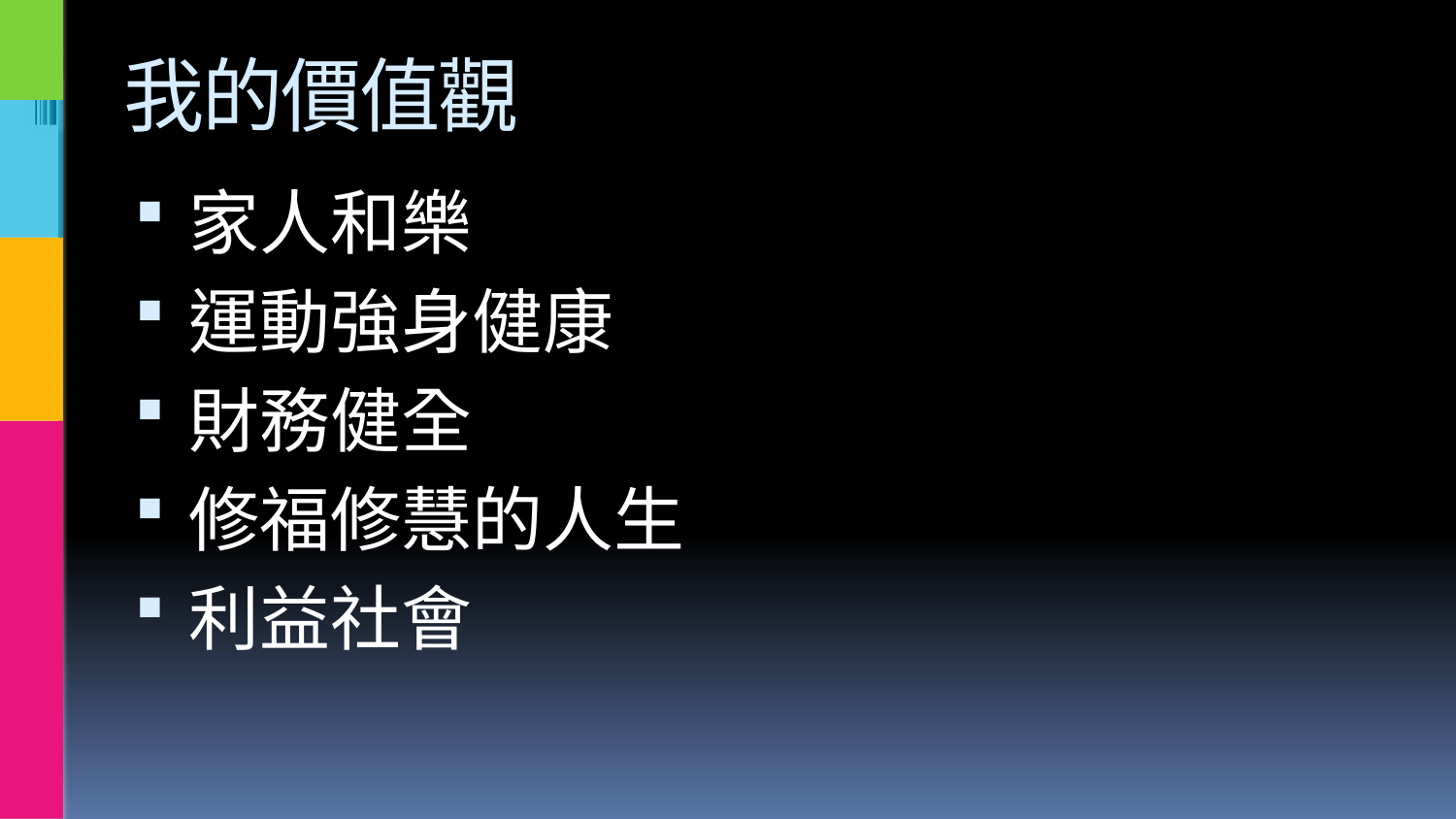

# 我的價值觀
家人和樂
運動強身健康
財務健全
修福修慧的人生
利益社會